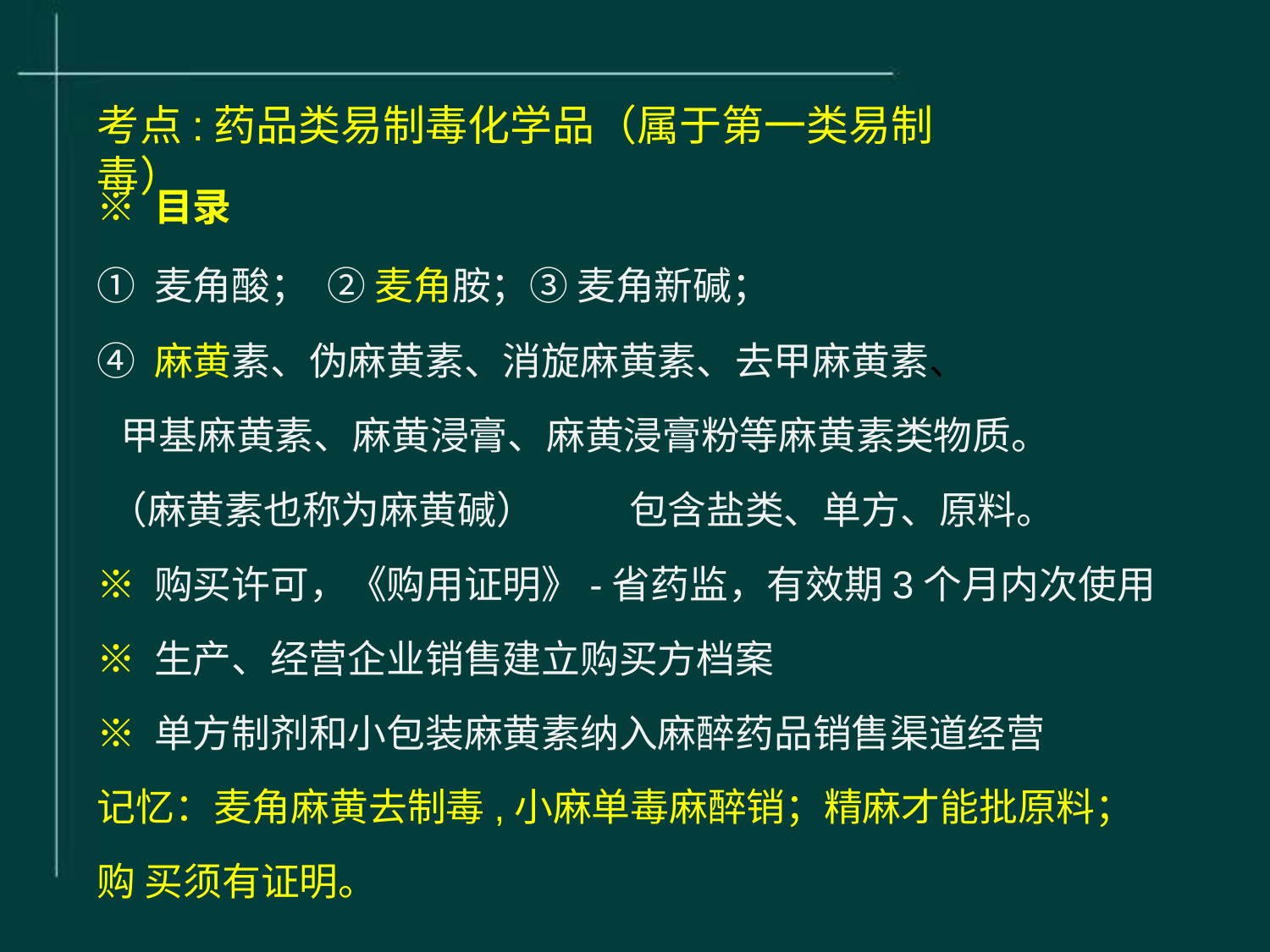

# 考点:药品类易制毒化学品（属于第一类易制毒）
※ 目录
① 麦角酸；	② 麦角胺；③ 麦角新碱；
④ 麻黄素、伪麻黄素、消旋麻黄素、去甲麻黄素、
甲基麻黄素、麻黄浸膏、麻黄浸膏粉等麻黄素类物质。
（麻黄素也称为麻黄碱）	包含盐类、单方、原料。
※ 购买许可，《购用证明》-省药监，有效期3个月内次使用
※ 生产、经营企业销售建立购买方档案
※ 单方制剂和小包装麻黄素纳入麻醉药品销售渠道经营
记忆：麦角麻黄去制毒,小麻单毒麻醉销；精麻才能批原料；购 买须有证明。